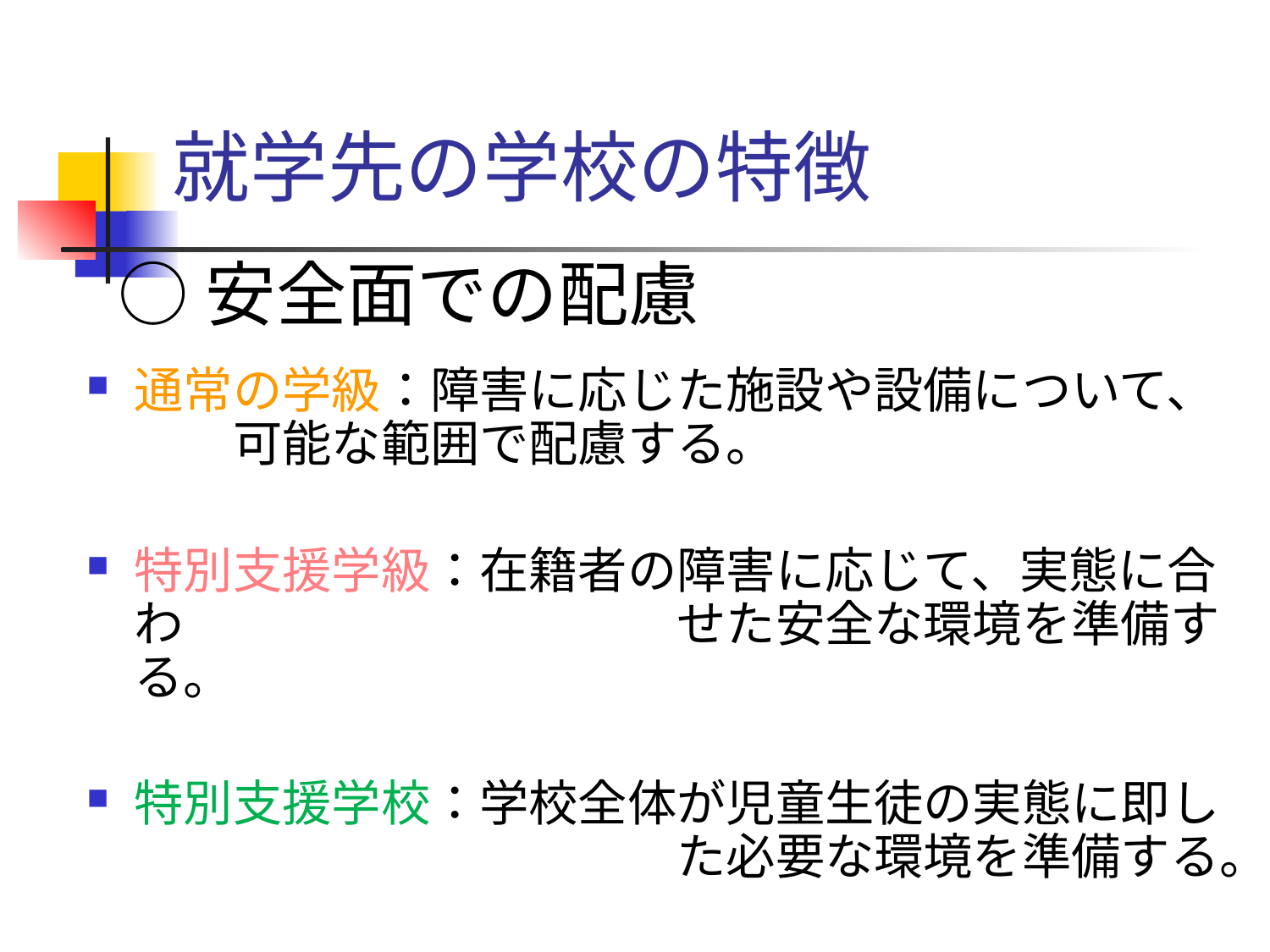

就学先の学校の特徴
○安全面での配慮
通常の学級：障害に応じた施設や設備について、　　可能な範囲で配慮する。

特別支援学級：在籍者の障害に応じて、実態に合わ　　　　　　　　　　せた安全な環境を準備する。

特別支援学校：学校全体が児童生徒の実態に即し　　　　　　　　　　　た必要な環境を準備する。